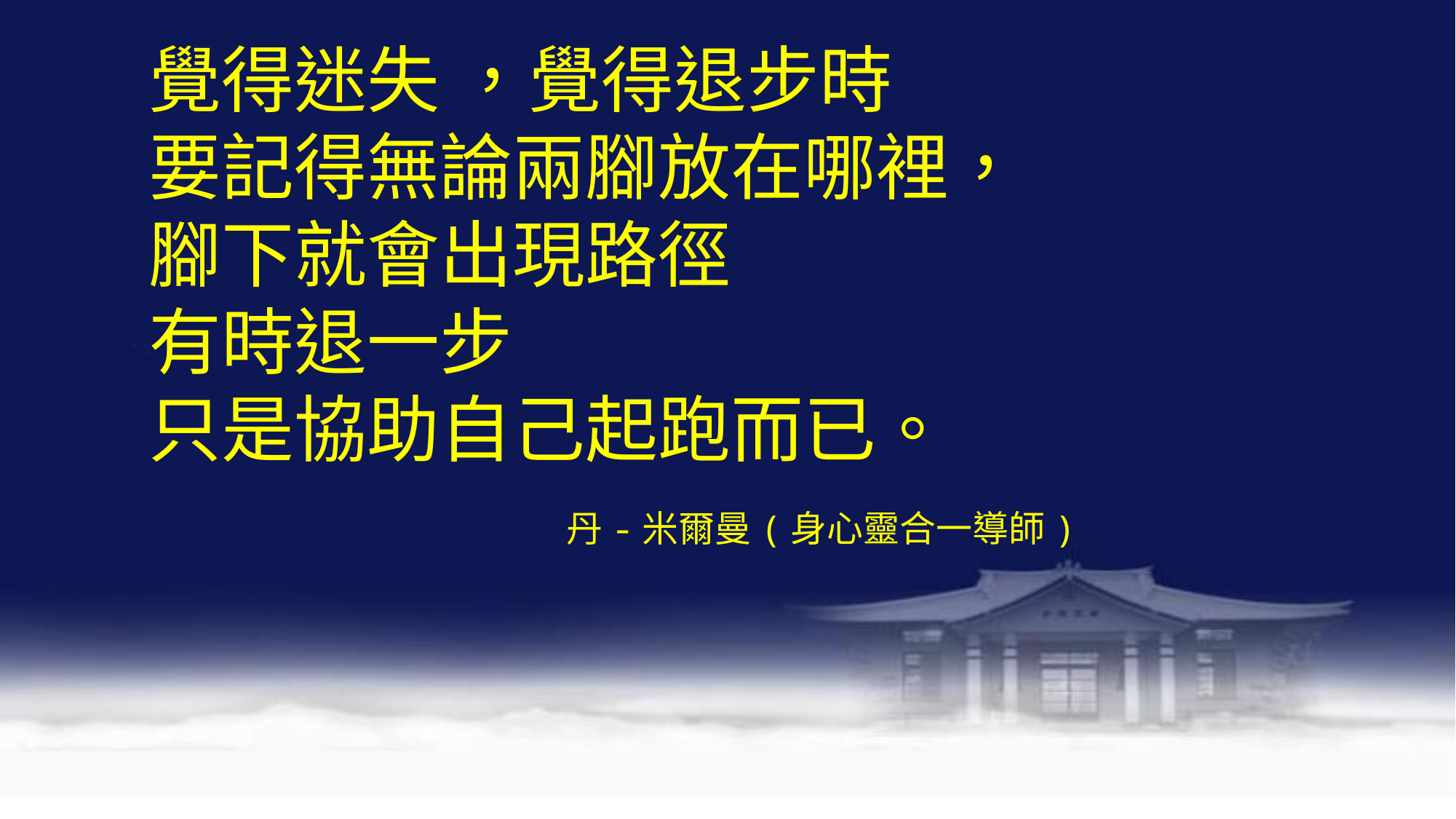

覺得迷失 ，覺得退步時
要記得無論兩腳放在哪裡，
腳下就會出現路徑
有時退一步
只是協助自己起跑而已。
丹-米爾曼(身心靈合一導師)